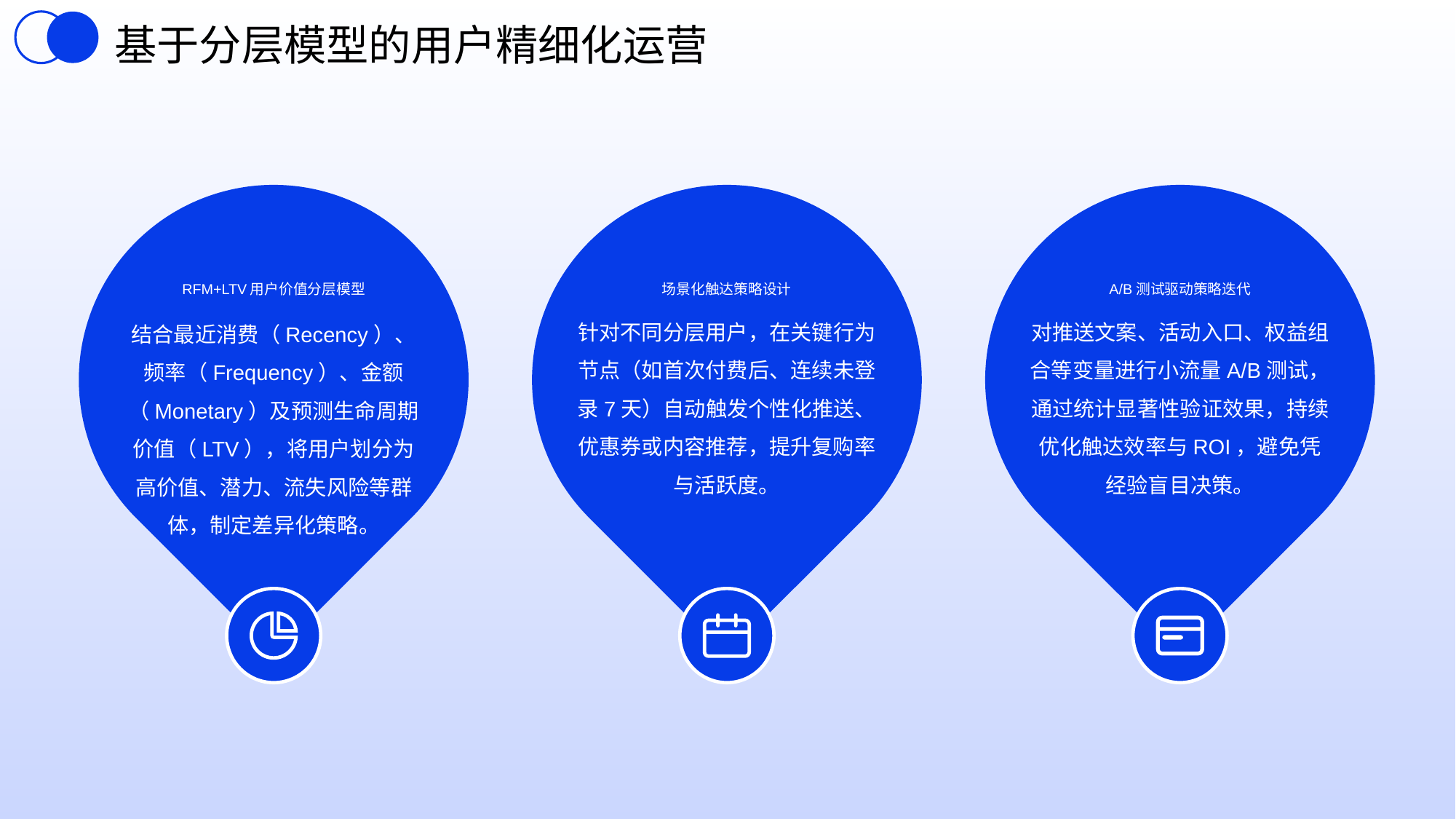

基于分层模型的用户精细化运营

RFM+LTV用户价值分层模型
场景化触达策略设计
A/B测试驱动策略迭代
针对不同分层用户，在关键行为节点（如首次付费后、连续未登录7天）自动触发个性化推送、优惠券或内容推荐，提升复购率与活跃度。
对推送文案、活动入口、权益组合等变量进行小流量A/B测试，通过统计显著性验证效果，持续优化触达效率与ROI，避免凭经验盲目决策。
结合最近消费（Recency）、频率（Frequency）、金额（Monetary）及预测生命周期价值（LTV），将用户划分为高价值、潜力、流失风险等群体，制定差异化策略。